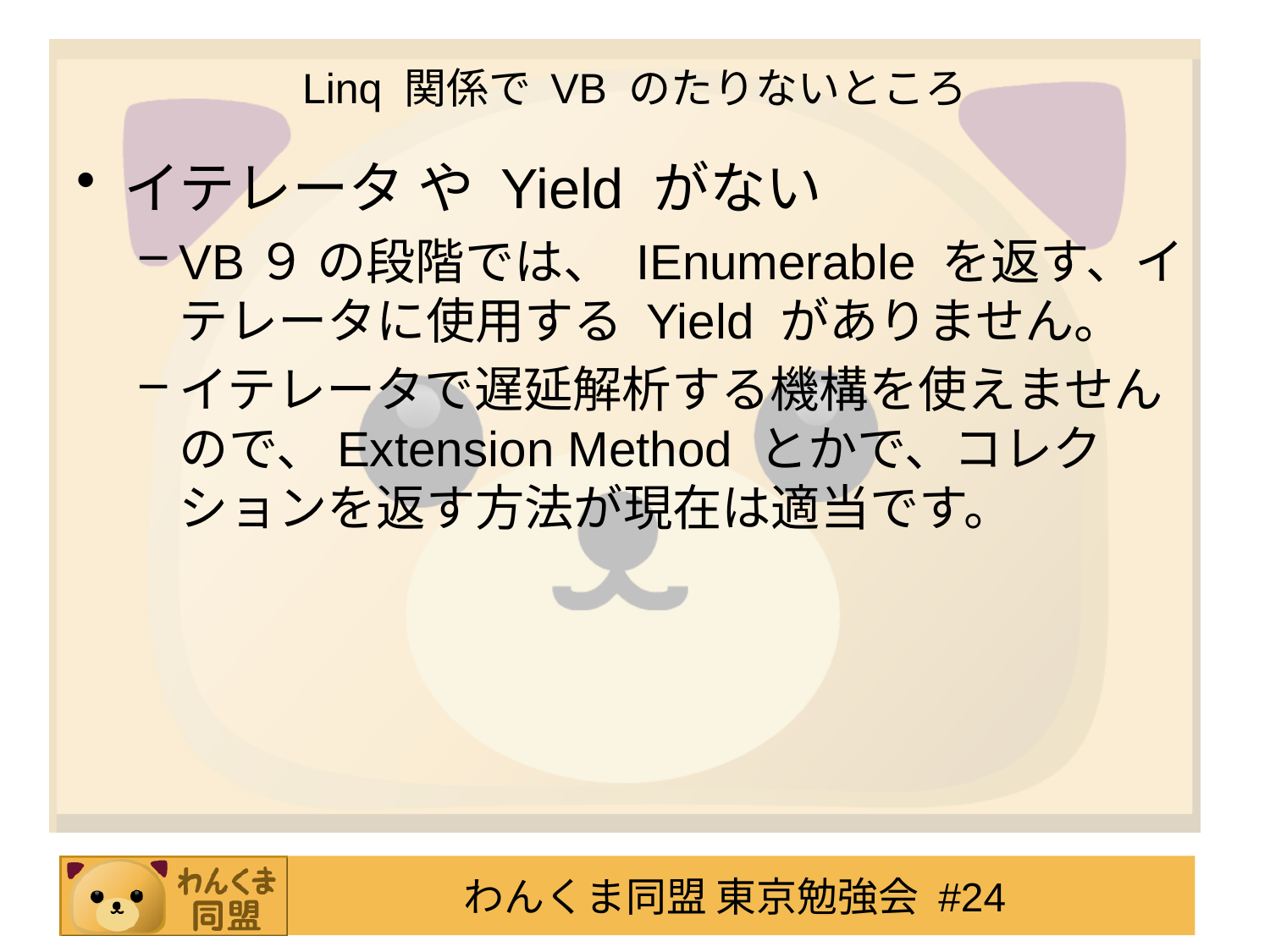

# Linq 関係で VB のたりないところ
イテレータ や Yield がない
VB９ の段階では、 IEnumerable を返す、イテレータに使用する Yield がありません。
イテレータで遅延解析する機構を使えませんので、Extension Method とかで、コレクションを返す方法が現在は適当です。